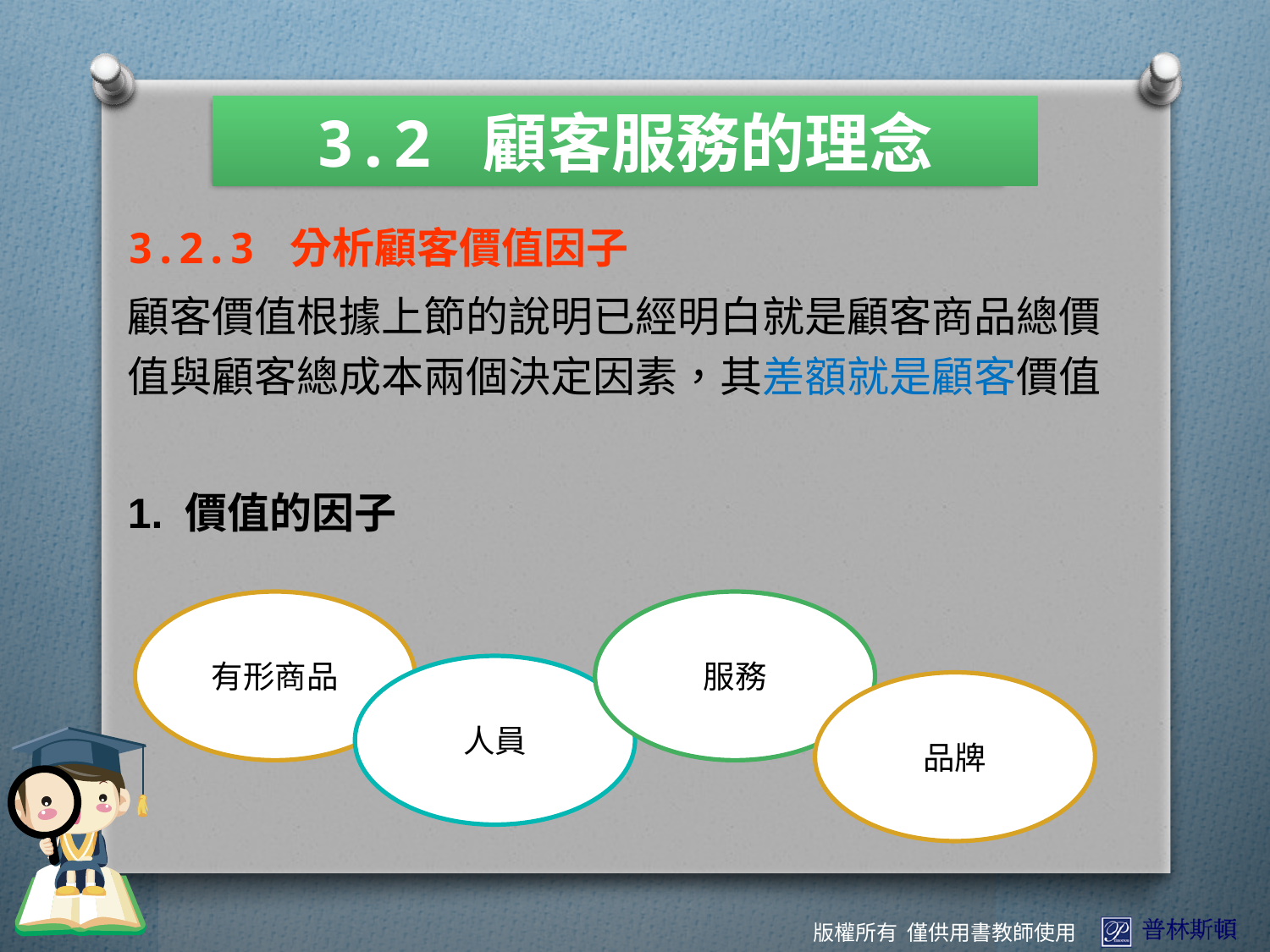

3.2 顧客服務的理念
3.2.3 分析顧客價值因子
顧客價值根據上節的說明已經明白就是顧客商品總價值與顧客總成本兩個決定因素，其差額就是顧客價值

1. 價值的因子
有形商品
服務
人員
品牌